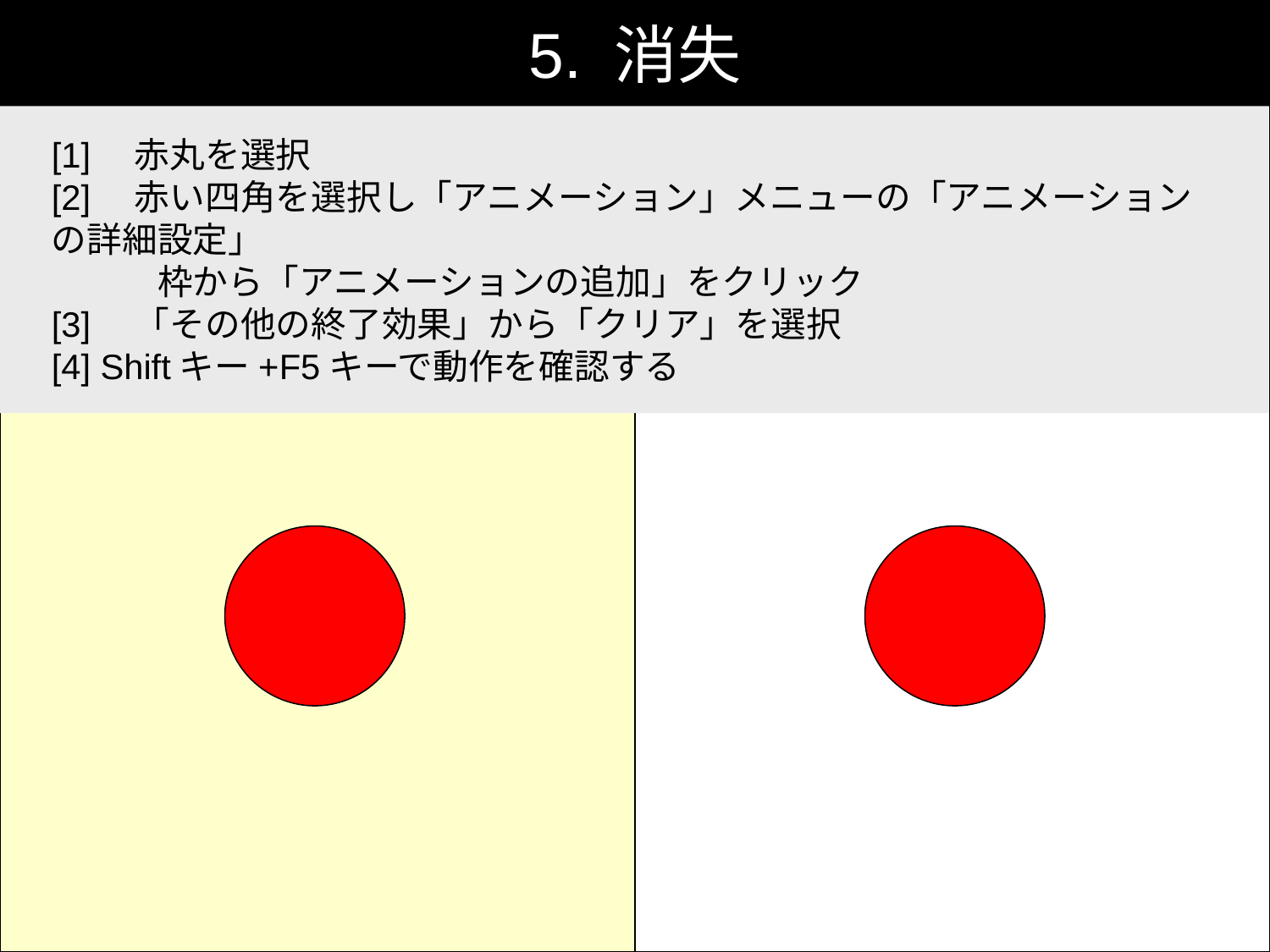

5. 消失
[1]　赤丸を選択
[2]　赤い四角を選択し「アニメーション」メニューの「アニメーションの詳細設定」
　　　枠から「アニメーションの追加」をクリック
[3]　「その他の終了効果」から「クリア」を選択
[4] Shiftキー+F5キーで動作を確認する